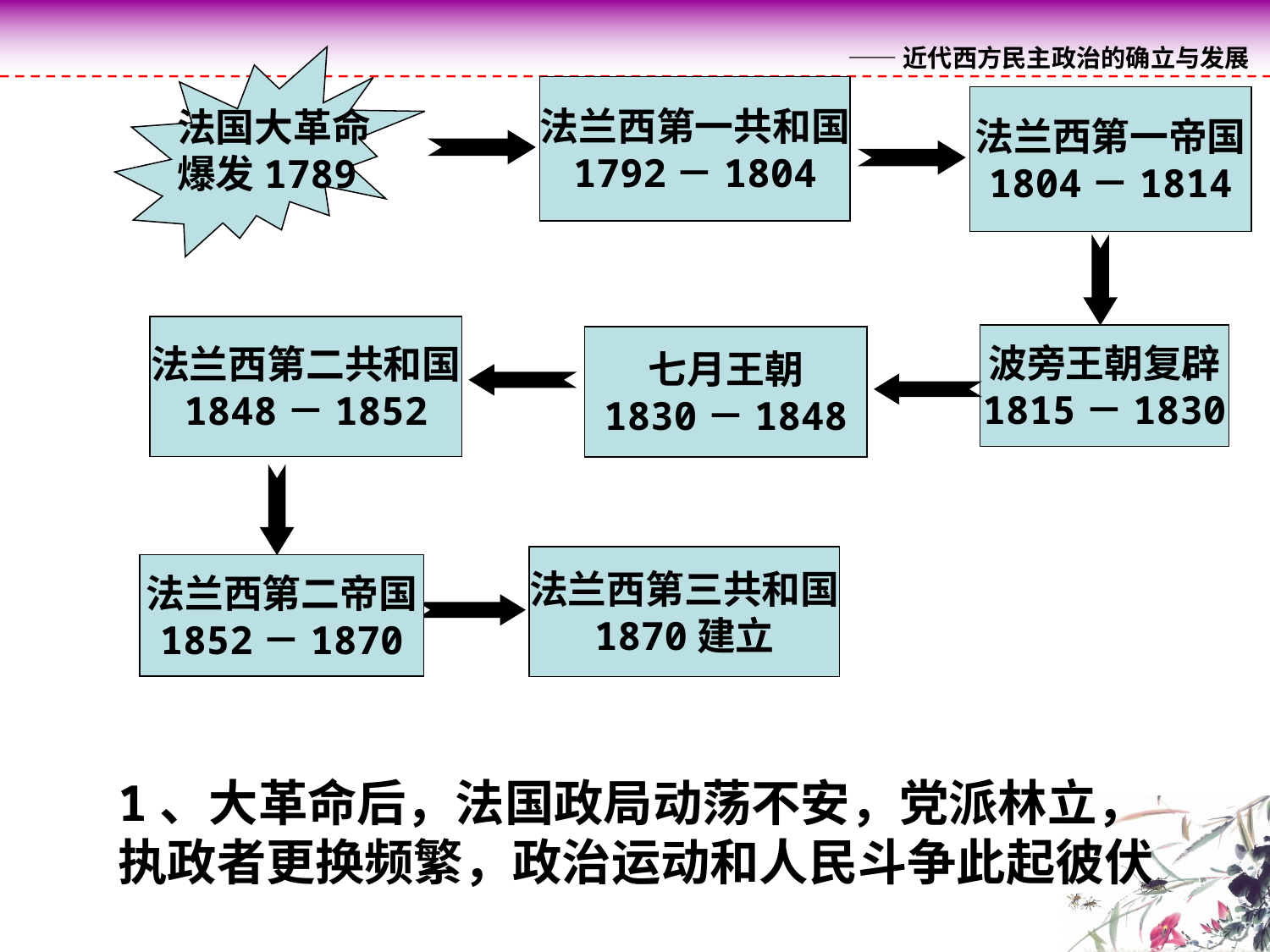

法国大革命爆发1789
法兰西第一共和国
1792－1804

法兰西第一帝国
1804－1814

波旁王朝复辟
1815－1830
法兰西第二共和国
1848－1852

七月王朝
1830－1848

法兰西第二帝国
1852－1870
法兰西第三共和国
1870建立

1、大革命后，法国政局动荡不安，党派林立，
执政者更换频繁，政治运动和人民斗争此起彼伏